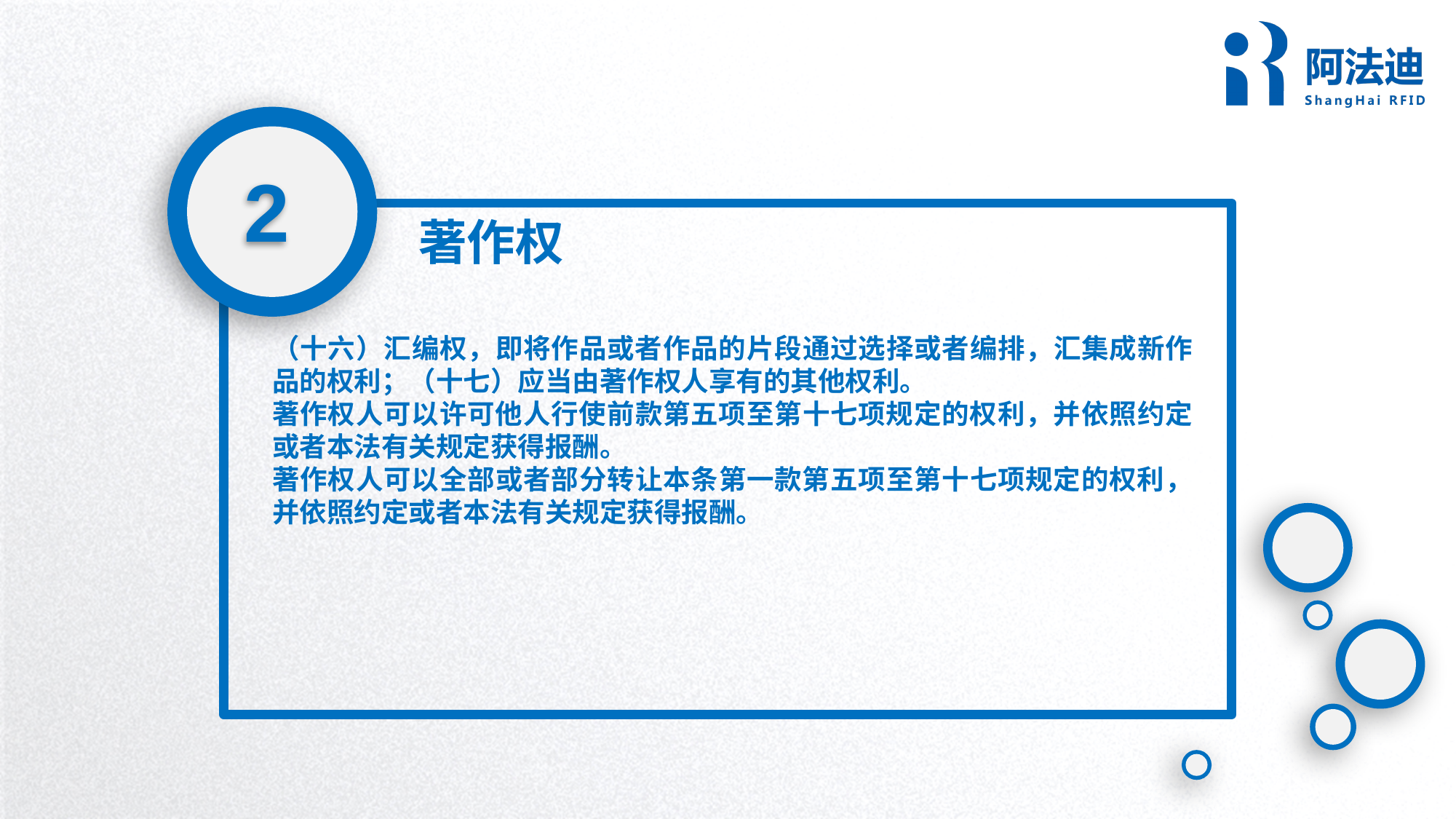

2

著作权
（十六）汇编权，即将作品或者作品的片段通过选择或者编排，汇集成新作品的权利；（十七）应当由著作权人享有的其他权利。
著作权人可以许可他人行使前款第五项至第十七项规定的权利，并依照约定或者本法有关规定获得报酬。
著作权人可以全部或者部分转让本条第一款第五项至第十七项规定的权利，并依照约定或者本法有关规定获得报酬。

延时符